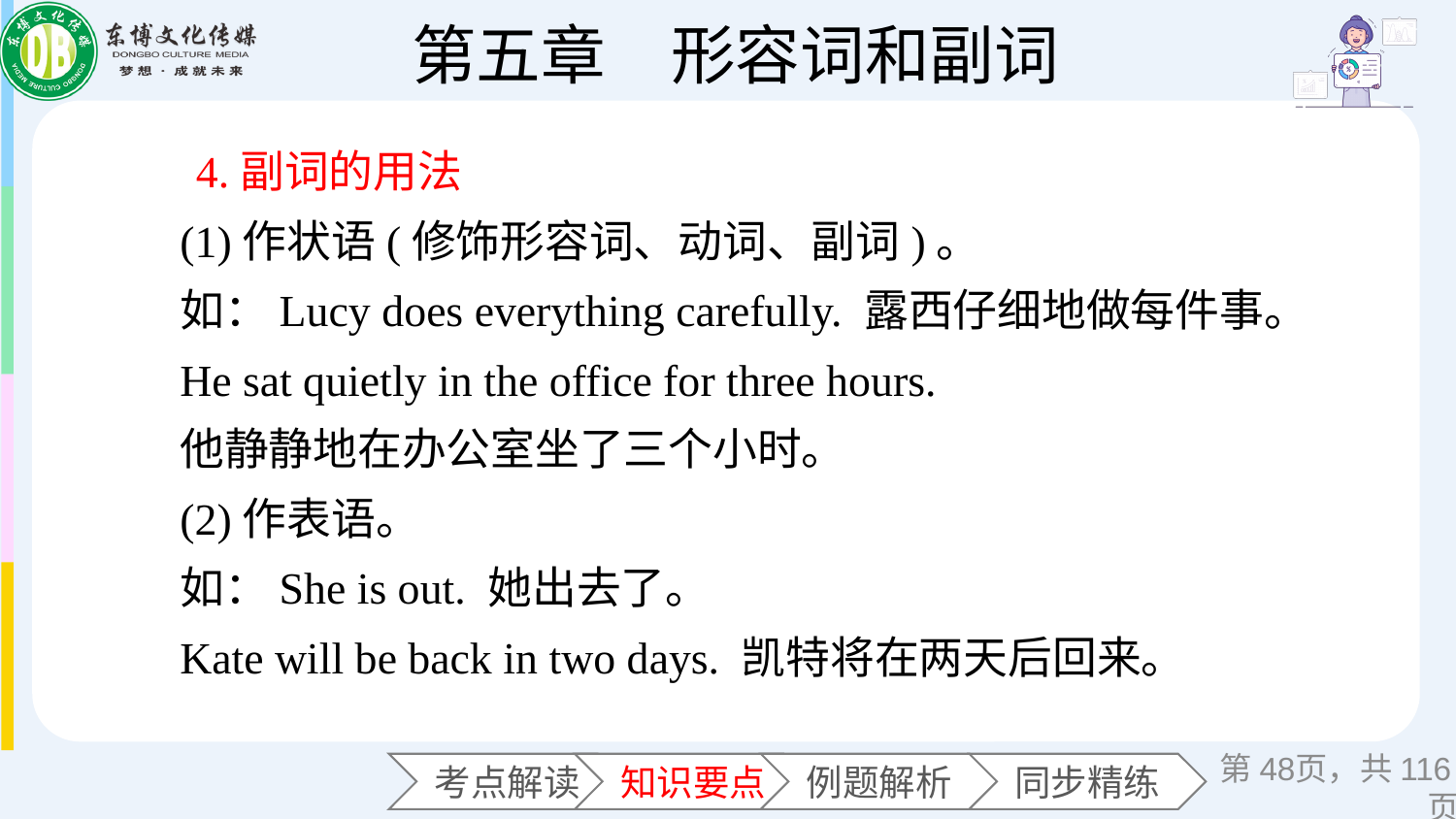

4.副词的用法
(1)作状语(修饰形容词、动词、副词)。
如：Lucy does everything carefully. 露西仔细地做每件事。
He sat quietly in the office for three hours.
他静静地在办公室坐了三个小时。
(2)作表语。
如：She is out. 她出去了。
Kate will be back in two days. 凯特将在两天后回来。
第48页，共116页